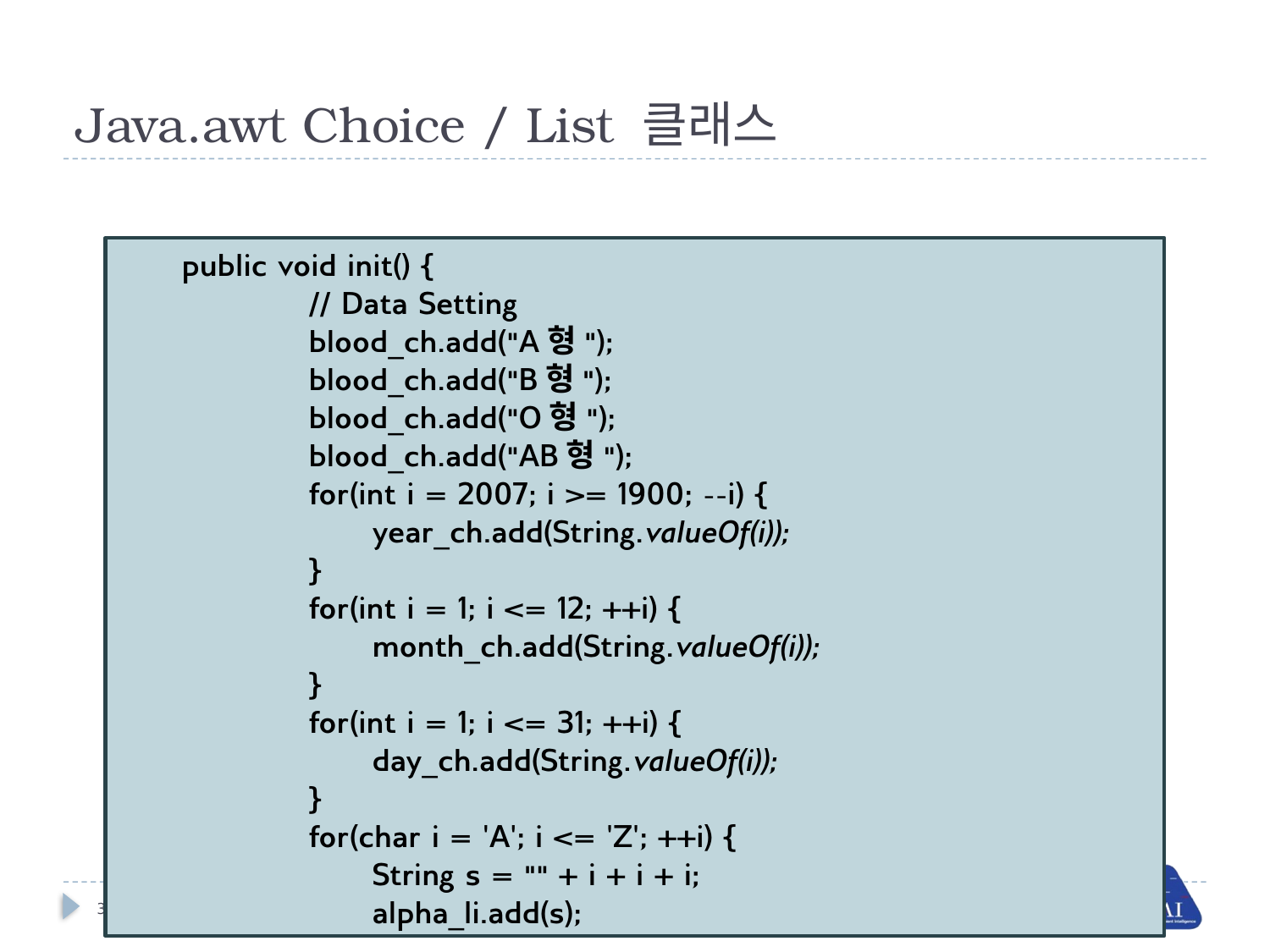

# Java.awt Choice / List 클래스

public void init() {
// Data Setting
blood_ch.add("A형");
blood_ch.add("B형");
blood_ch.add("O형");
blood_ch.add("AB형");
for(int i = 2007; i >= 1900; --i) {
year_ch.add(String.valueOf(i));
}
for(int i = 1; i <= 12; ++i) {
month_ch.add(String.valueOf(i));
}
for(int i = 1; i <= 31; ++i) {
day_ch.add(String.valueOf(i));
}
for(char i = 'A'; i <= 'Z'; ++i) {
String s = "" + i + i + i;
alpha_li.add(s);